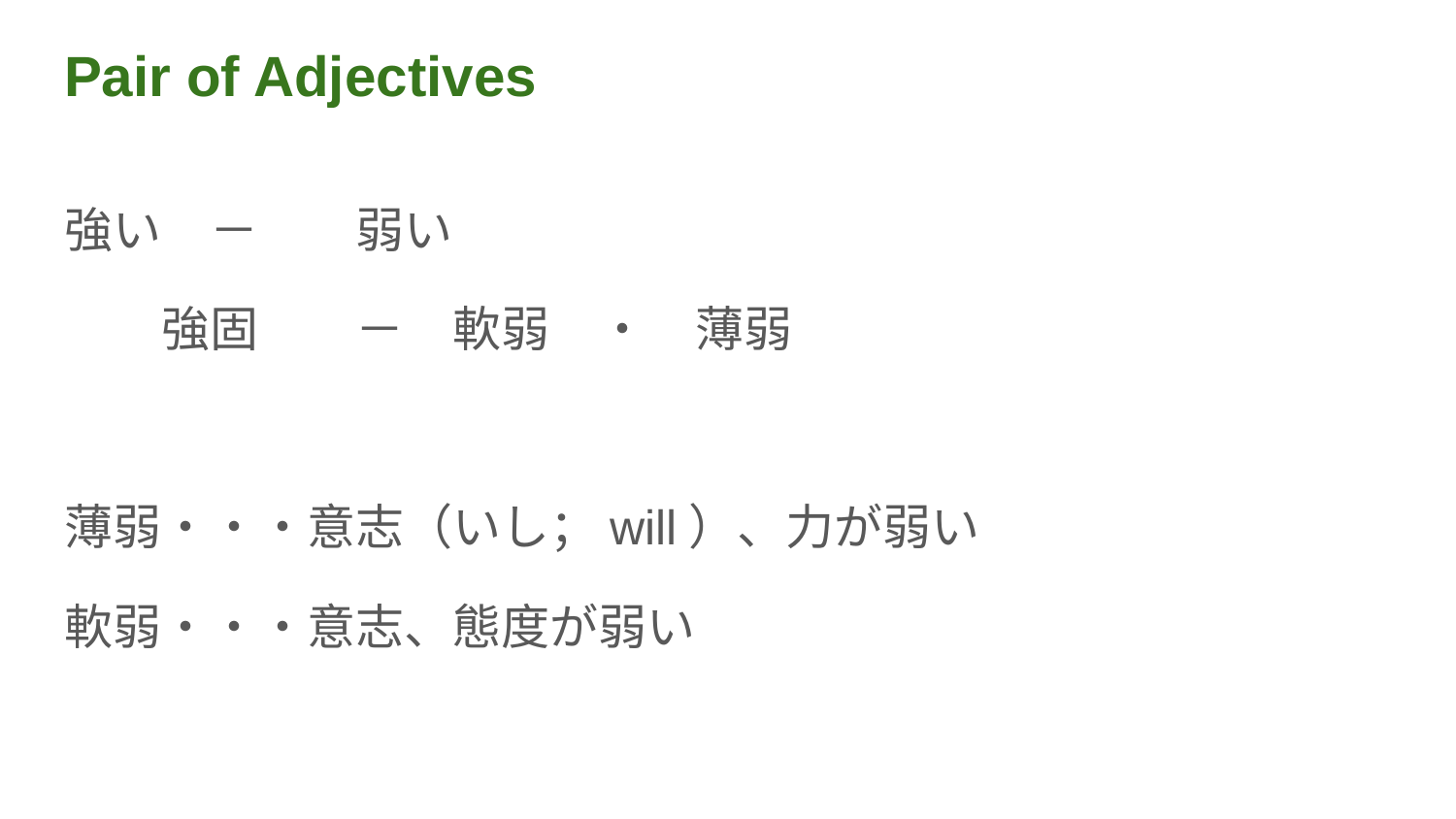

# Pair of Adjectives
強い　－　　弱い
　　強固　　－　軟弱　・　薄弱

薄弱・・・意志（いし；will）、力が弱い
軟弱・・・意志、態度が弱い